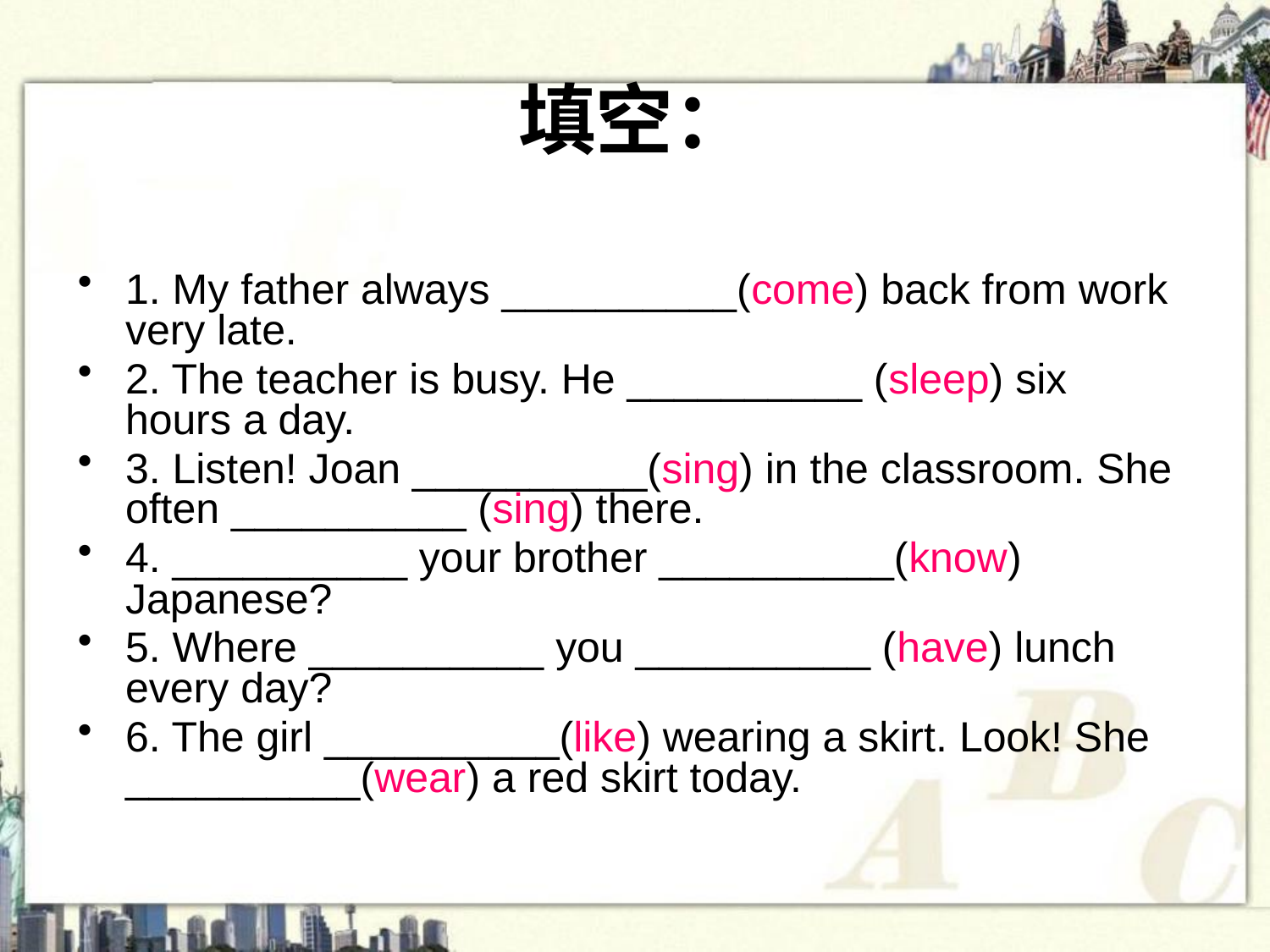

# 填空：

1. My father always __________(come) back from work very late.
2. The teacher is busy. He __________ (sleep) six hours a day.
3. Listen! Joan __________(sing) in the classroom. She often __________ (sing) there.
4. __________ your brother __________(know) Japanese?
5. Where __________ you __________ (have) lunch every day?
6. The girl __________(like) wearing a skirt. Look! She __________(wear) a red skirt today.